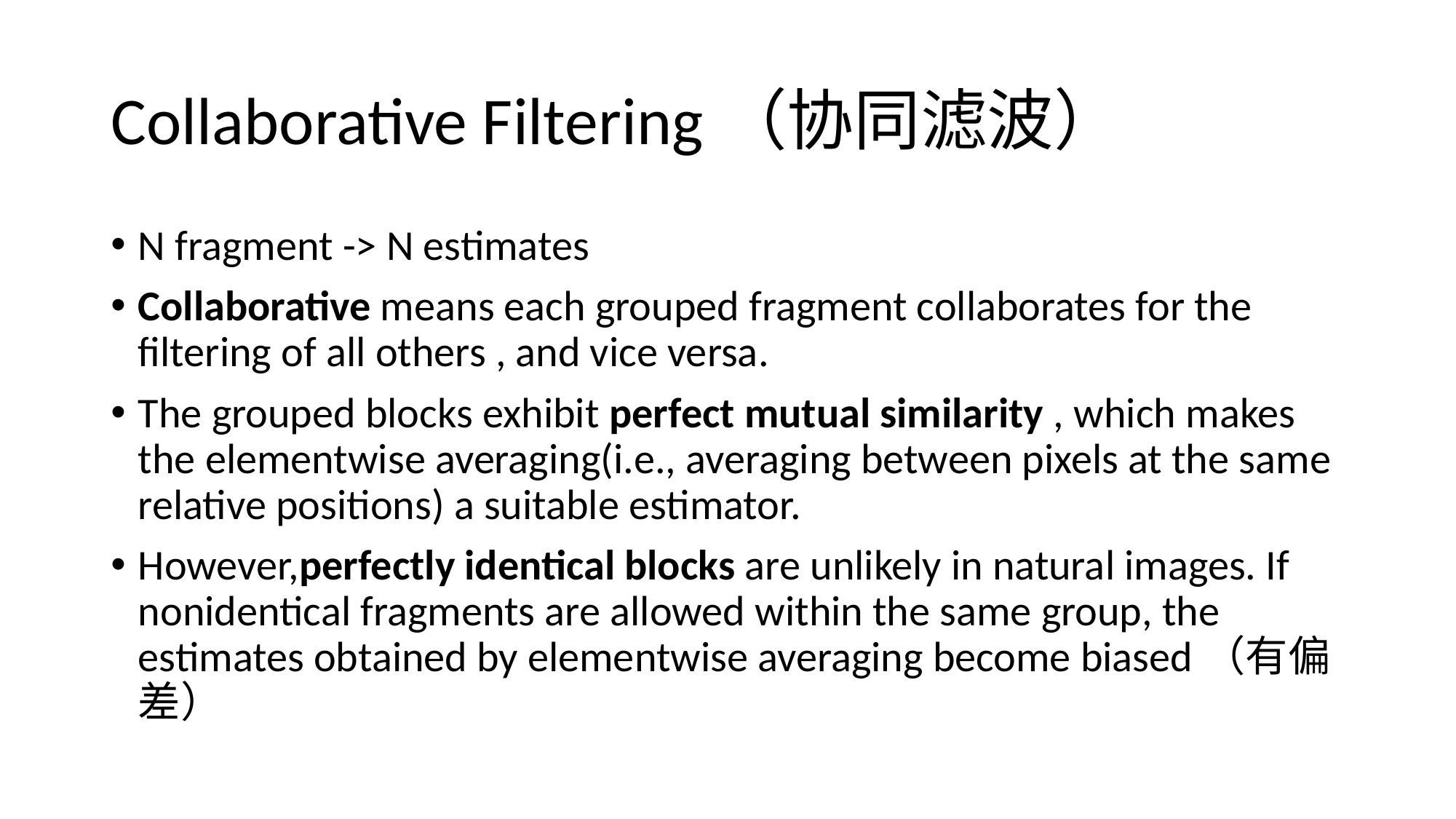

# Collaborative Filtering（协同滤波）
N fragment -> N estimates
Collaborative means each grouped fragment collaborates for the filtering of all others , and vice versa.
The grouped blocks exhibit perfect mutual similarity , which makes the elementwise averaging(i.e., averaging between pixels at the same relative positions) a suitable estimator.
However,perfectly identical blocks are unlikely in natural images. If nonidentical fragments are allowed within the same group, the estimates obtained by elementwise averaging become biased（有偏差）